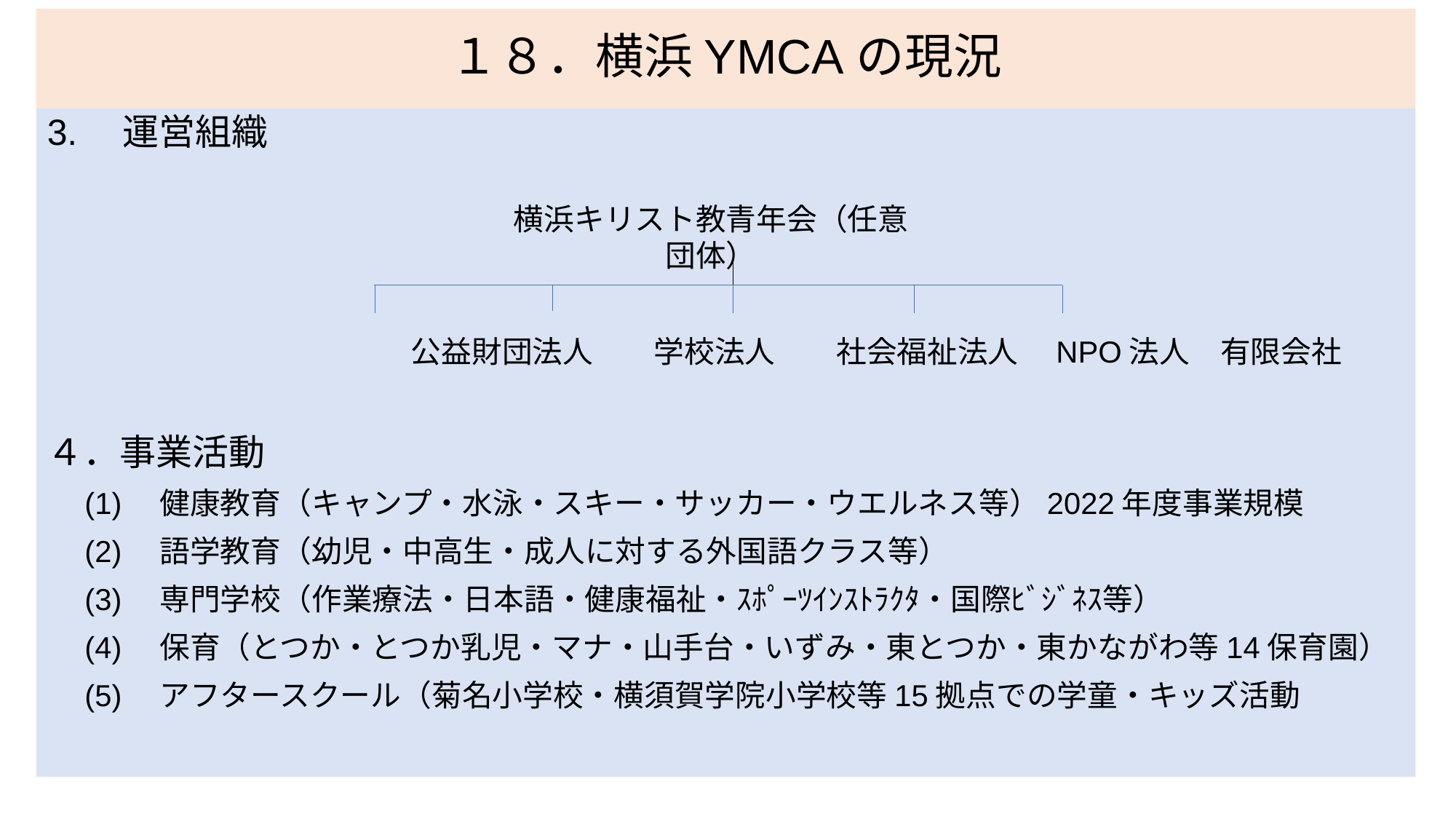

# １８．横浜YMCAの現況
3.　運営組織

　　　　　　　　　　公益財団法人　　学校法人　　社会福祉法人　NPO法人　有限会社

４．事業活動
　(1)　健康教育（キャンプ・水泳・スキー・サッカー・ウエルネス等）2022年度事業規模
　(2)　語学教育（幼児・中高生・成人に対する外国語クラス等）
　(3)　専門学校（作業療法・日本語・健康福祉・ｽﾎﾟｰﾂｲﾝｽﾄﾗｸﾀ・国際ﾋﾞｼﾞﾈｽ等）
　(4)　保育（とつか・とつか乳児・マナ・山手台・いずみ・東とつか・東かながわ等14保育園）
　(5)　アフタースクール（菊名小学校・横須賀学院小学校等15拠点での学童・キッズ活動

横浜キリスト教青年会（任意団体）